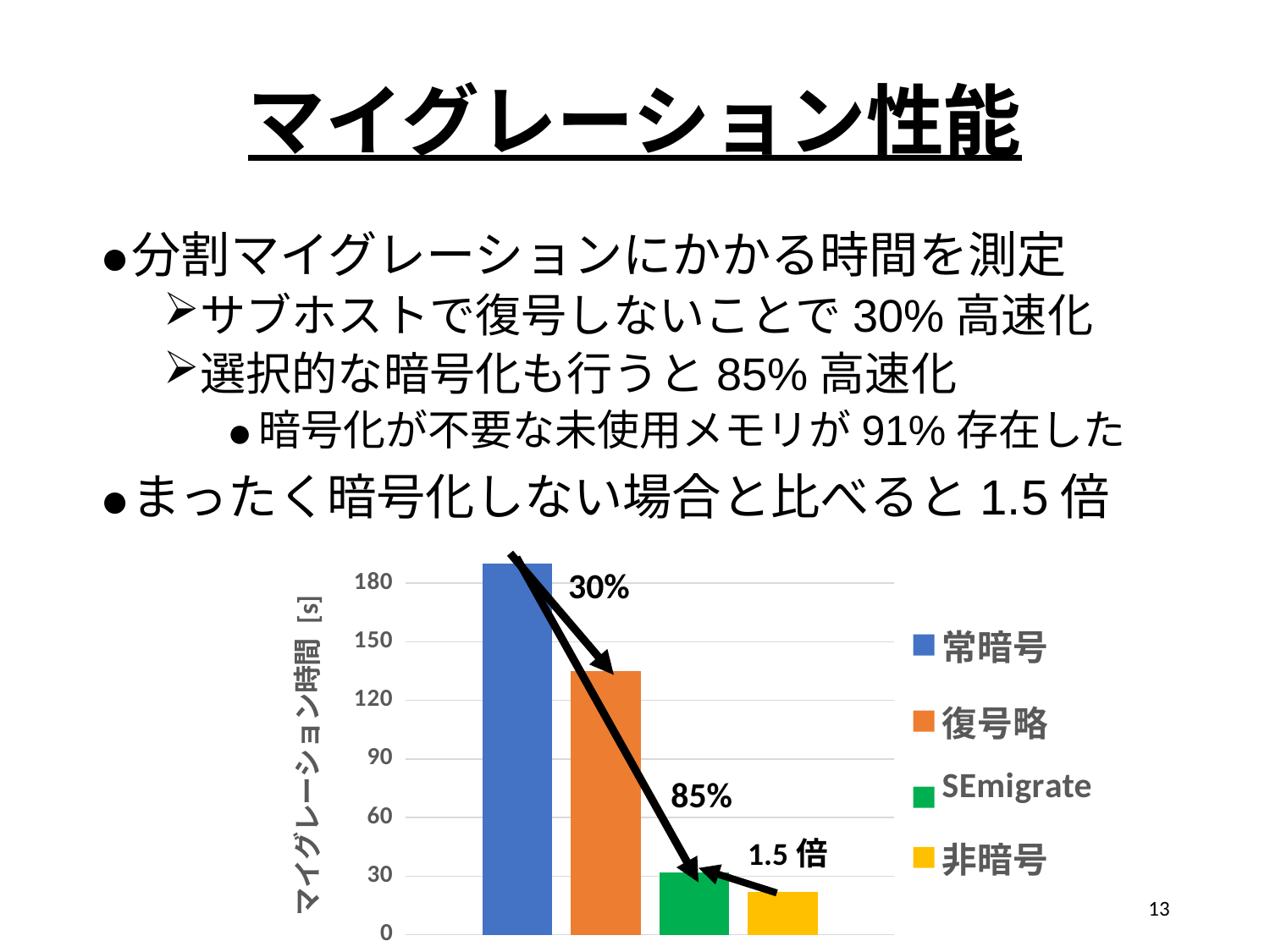

# マイグレーション性能
分割マイグレーションにかかる時間を測定
サブホストで復号しないことで30%高速化
選択的な暗号化も行うと85%高速化
暗号化が不要な未使用メモリが91%存在した
まったく暗号化しない場合と比べると1.5倍

### Chart

| Category | 常暗号 | 復号略 | SEmigrate | 非暗号 |
|---|---|---|---|---|
| マイグレーション時間 [s] | 191.0 | 135.0 | 32.0 | 22.0 |
30%
85%
1.5倍
13